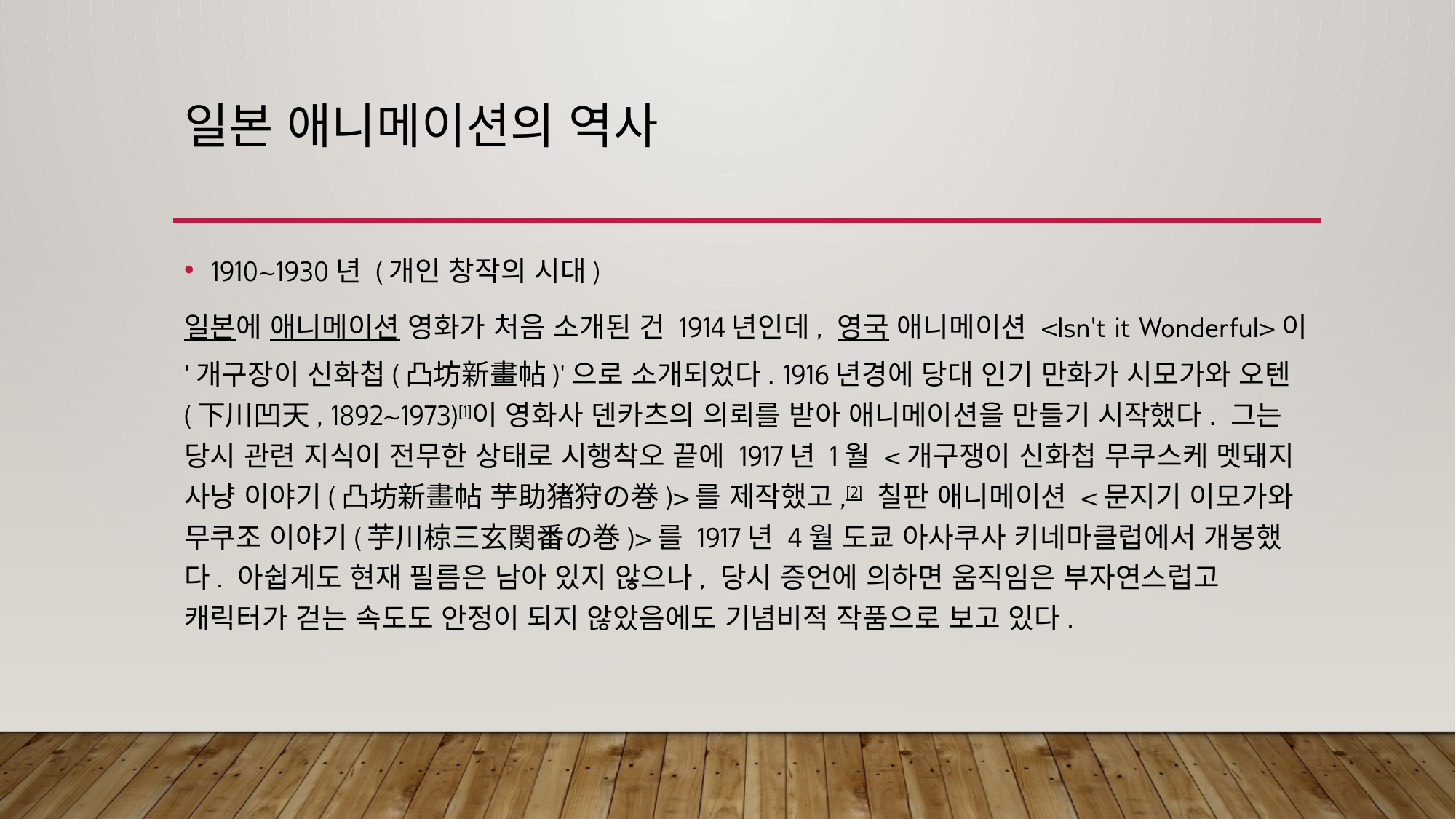

# 일본 애니메이션의 역사
1910~1930년 (개인 창작의 시대)
일본에 애니메이션 영화가 처음 소개된 건 1914년인데, 영국 애니메이션 <Isn't it Wonderful>이 '개구장이 신화첩(凸坊新畫帖)'으로 소개되었다. 1916년경에 당대 인기 만화가 시모가와 오텐(下川凹天, 1892~1973)[1]이 영화사 덴카츠의 의뢰를 받아 애니메이션을 만들기 시작했다. 그는 당시 관련 지식이 전무한 상태로 시행착오 끝에 1917년 1월 <개구쟁이 신화첩 무쿠스케 멧돼지 사냥 이야기(凸坊新畫帖 芋助猪狩の巻)>를 제작했고,[2] 칠판 애니메이션 <문지기 이모가와 무쿠조 이야기(芋川椋三玄関番の巻)>를 1917년 4월 도쿄 아사쿠사 키네마클럽에서 개봉했다. 아쉽게도 현재 필름은 남아 있지 않으나, 당시 증언에 의하면 움직임은 부자연스럽고 캐릭터가 걷는 속도도 안정이 되지 않았음에도 기념비적 작품으로 보고 있다.